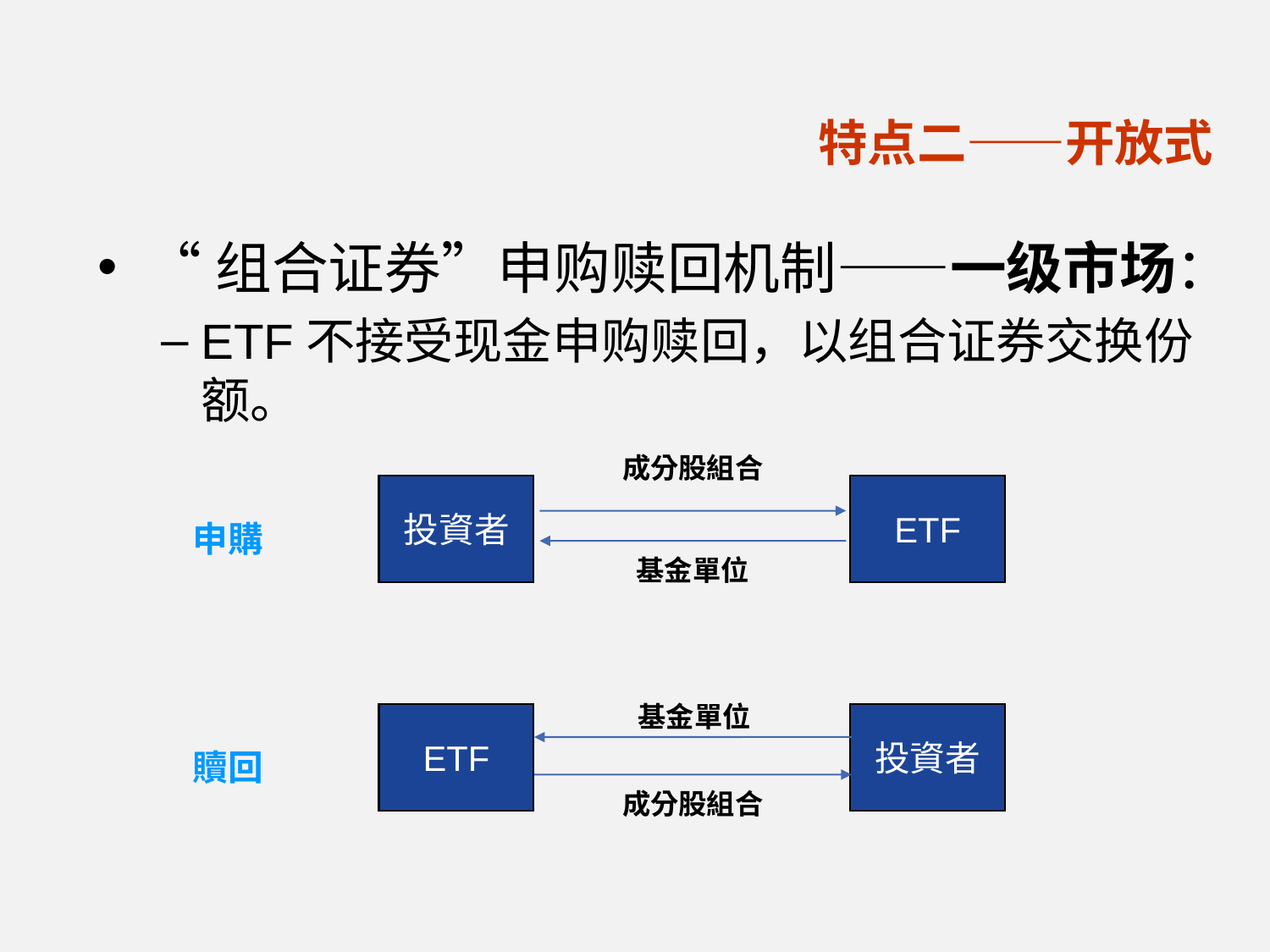

特点二——开放式
“组合证券”申购赎回机制——一级市场：
ETF不接受现金申购赎回，以组合证券交换份额。
成分股組合

投資者

ETF

申購

基金單位

基金單位
ETF

投資者

贖回

成分股組合